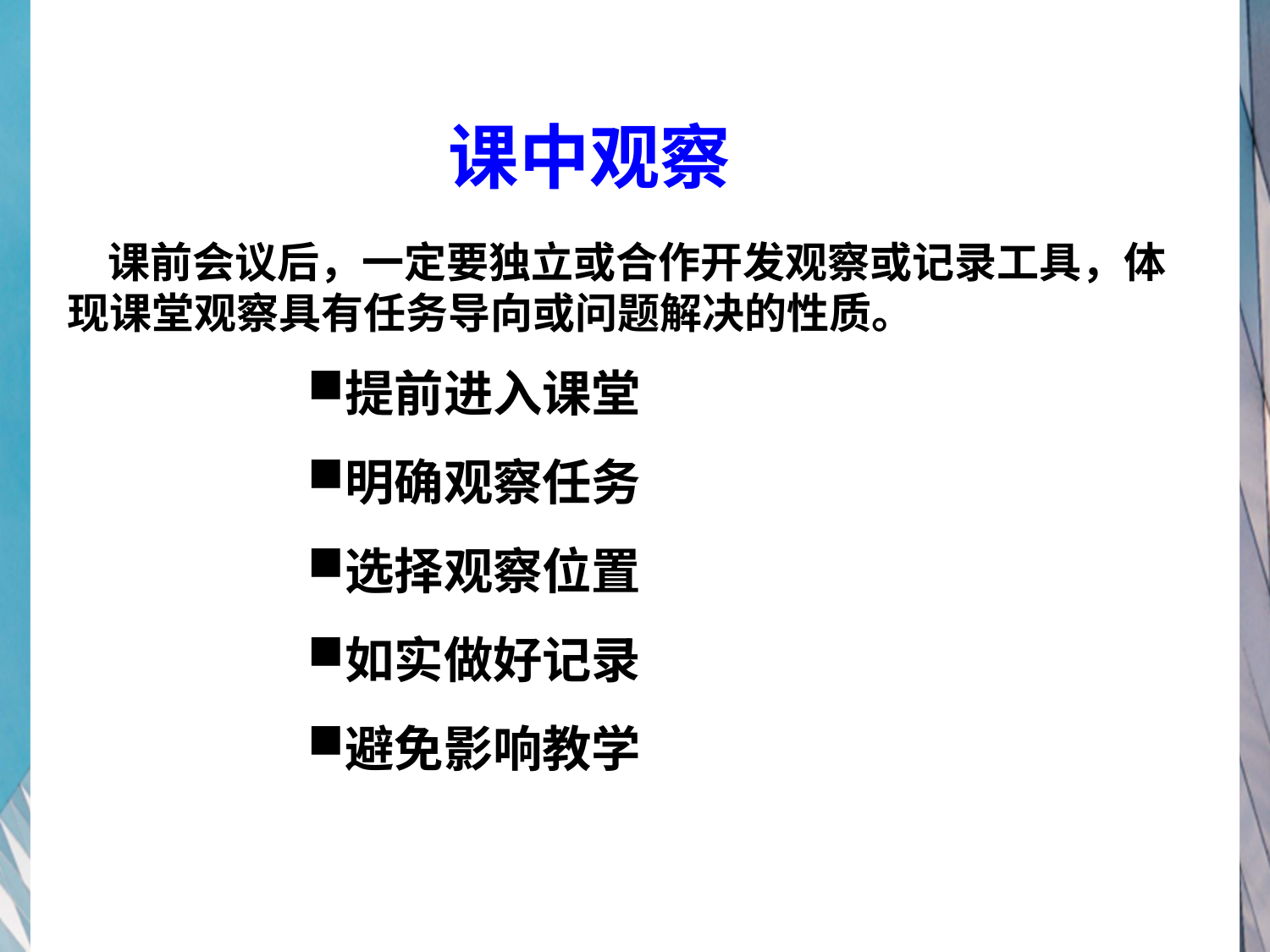

课中观察
    课前会议后，一定要独立或合作开发观察或记录工具，体现课堂观察具有任务导向或问题解决的性质。
提前进入课堂
明确观察任务
选择观察位置
如实做好记录
避免影响教学